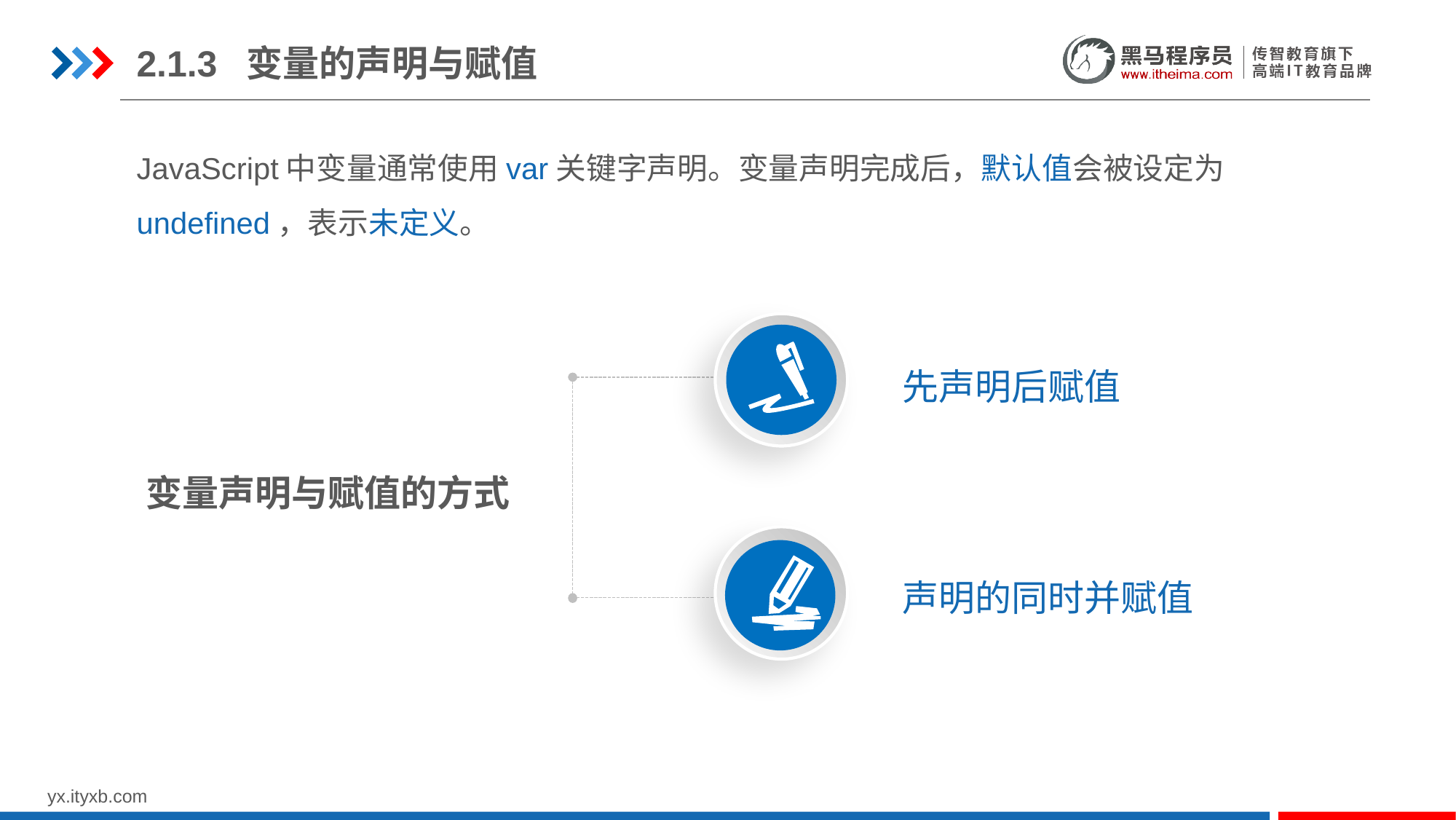

2.1.3  变量的声明与赋值
JavaScript中变量通常使用var关键字声明。变量声明完成后，默认值会被设定为undefined，表示未定义。

先声明后赋值

变量声明与赋值的方式

声明的同时并赋值